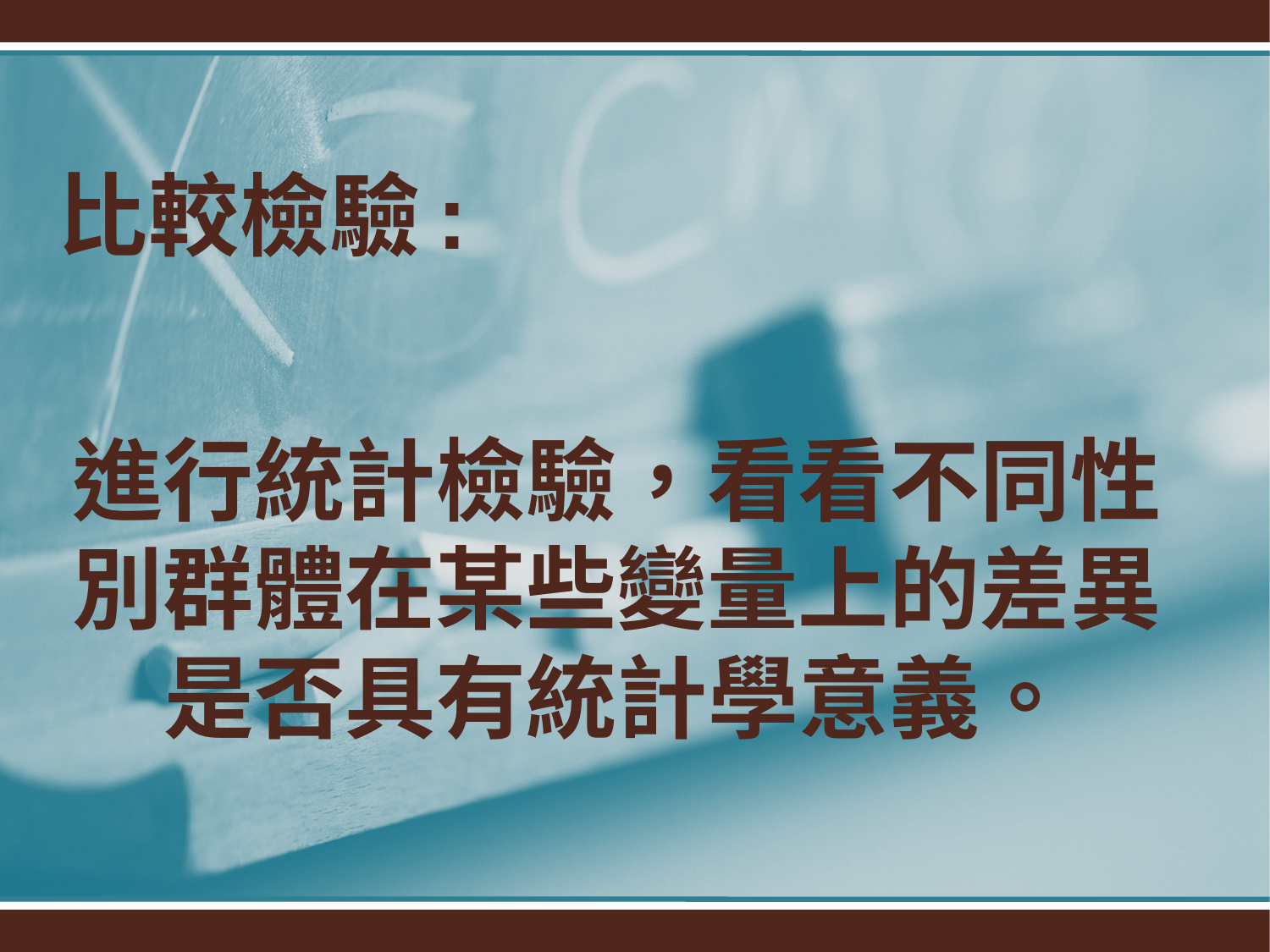

比較檢驗:

進行統計檢驗，看看不同性別群體在某些變量上的差異是否具有統計學意義。